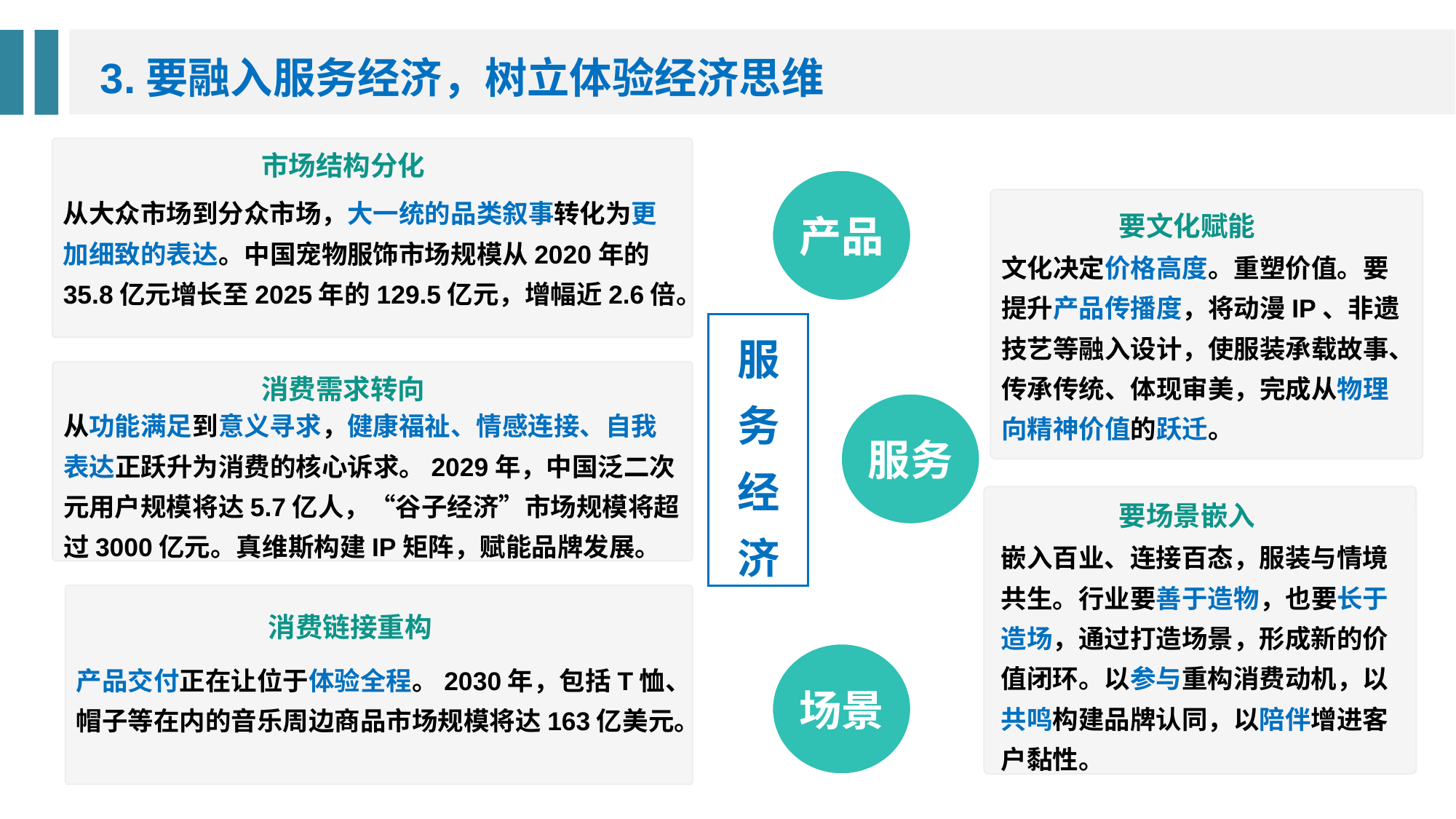

3.要融入服务经济，树立体验经济思维
市场结构分化

从大众市场到分众市场，大一统的品类叙事转化为更加细致的表达。中国宠物服饰市场规模从2020年的35.8亿元增长至2025年的129.5亿元，增幅近2.6倍。

产品
要文化赋能

文化决定价格高度。重塑价值。要提升产品传播度，将动漫IP、非遗技艺等融入设计，使服装承载故事、传承传统、体现审美，完成从物理向精神价值的跃迁。

服
务
经
济
消费需求转向

从功能满足到意义寻求，健康福祉、情感连接、自我表达正跃升为消费的核心诉求。2029年，中国泛二次元用户规模将达5.7亿人，“谷子经济”市场规模将超过3000亿元。真维斯构建IP矩阵，赋能品牌发展。
服务
要场景嵌入

嵌入百业、连接百态，服装与情境共生。行业要善于造物，也要长于造场，通过打造场景，形成新的价值闭环。以参与重构消费动机，以共鸣构建品牌认同，以陪伴增进客户黏性。

消费链接重构
产品交付正在让位于体验全程。2030年，包括T恤、帽子等在内的音乐周边商品市场规模将达163亿美元。
场景